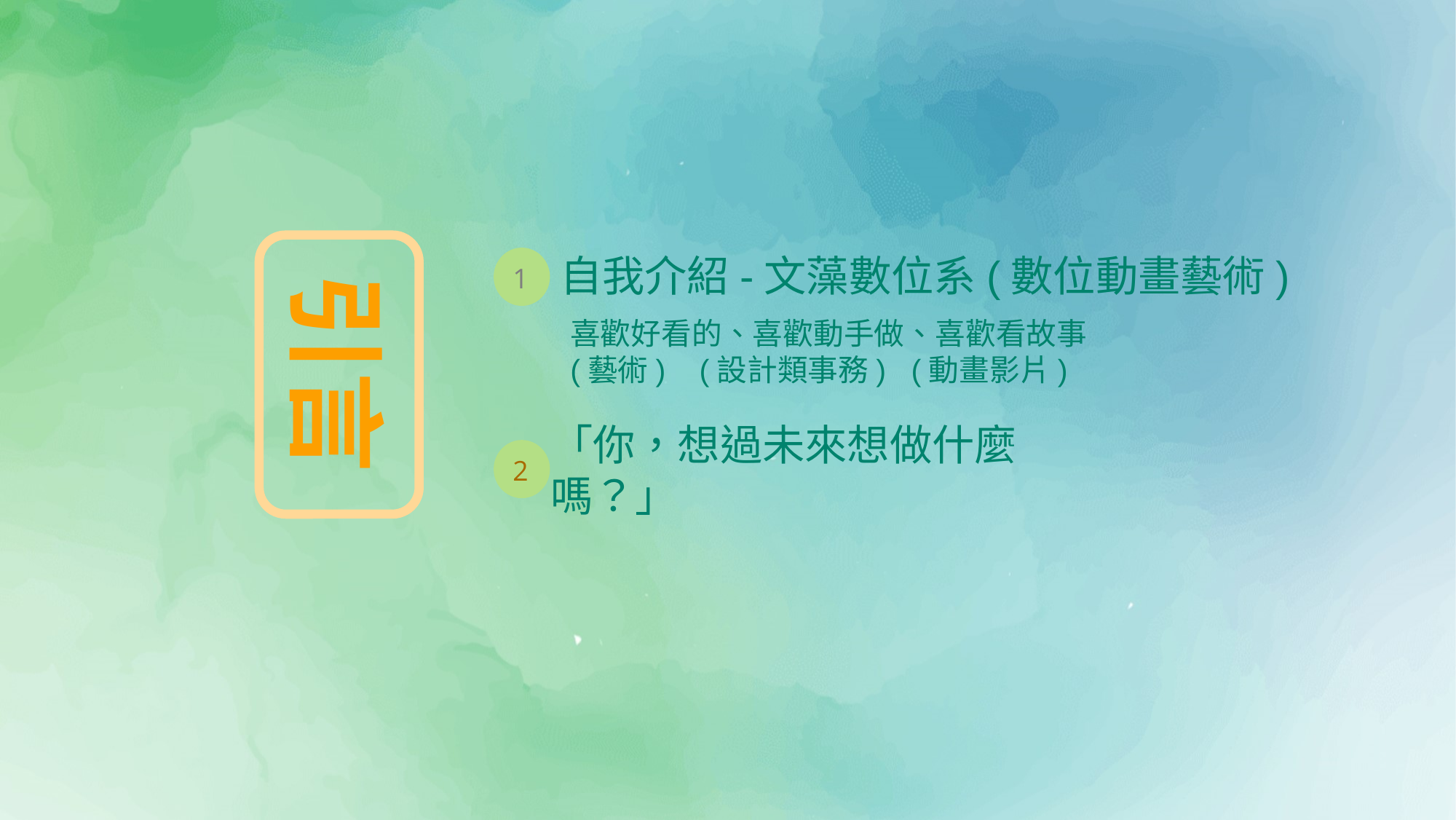

引言
自我介紹-文藻數位系(數位動畫藝術)
1
喜歡好看的、喜歡動手做、喜歡看故事
(藝術)    (設計類事務)   (動畫影片)
2
「你，想過未來想做什麼嗎？」